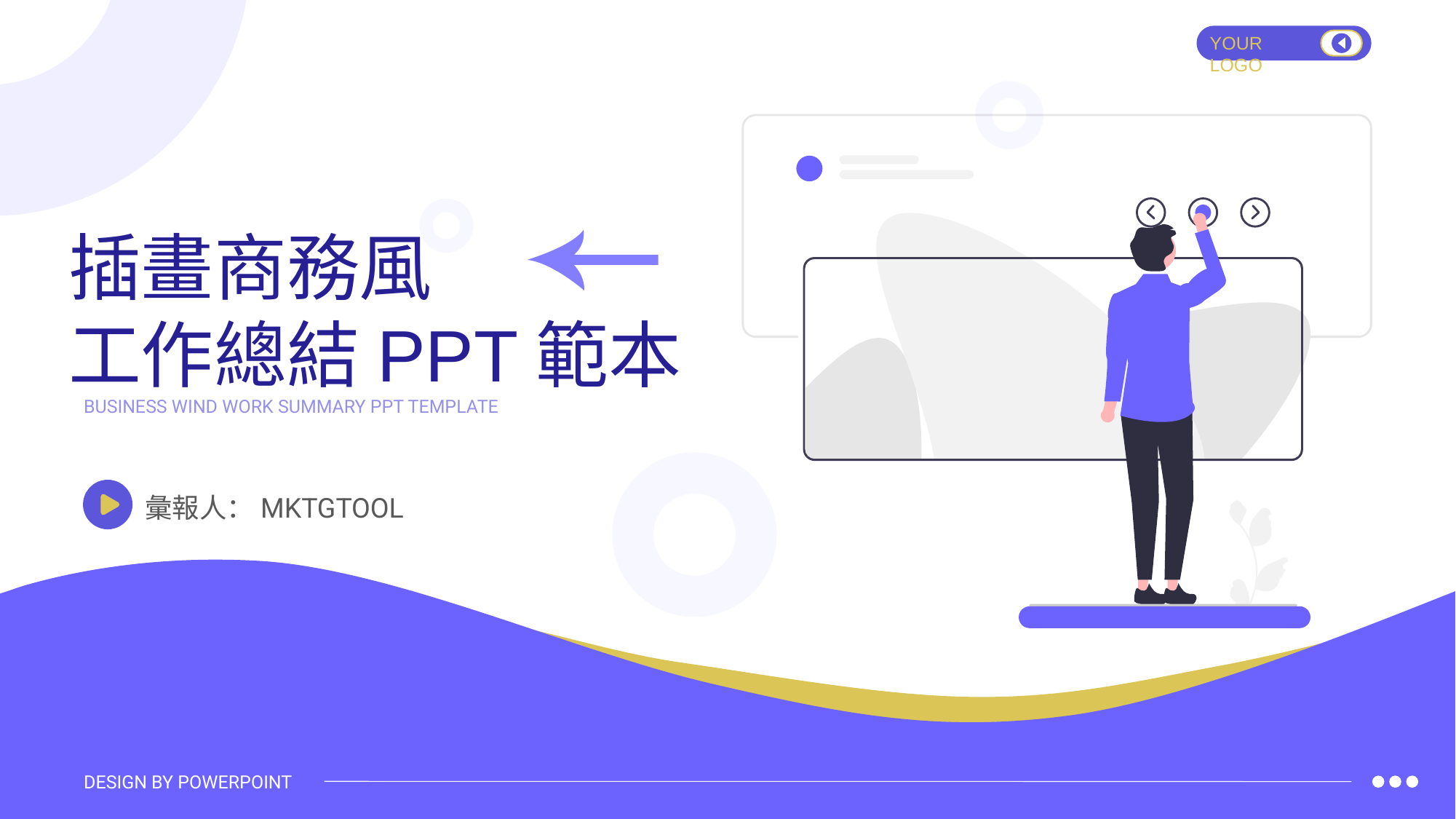

YOUR LOGO

插畫商務風
工作總結PPT範本

BUSINESS WIND WORK SUMMARY PPT TEMPLATE

彙報人：MKTGTOOL

DESIGN BY POWERPOINT